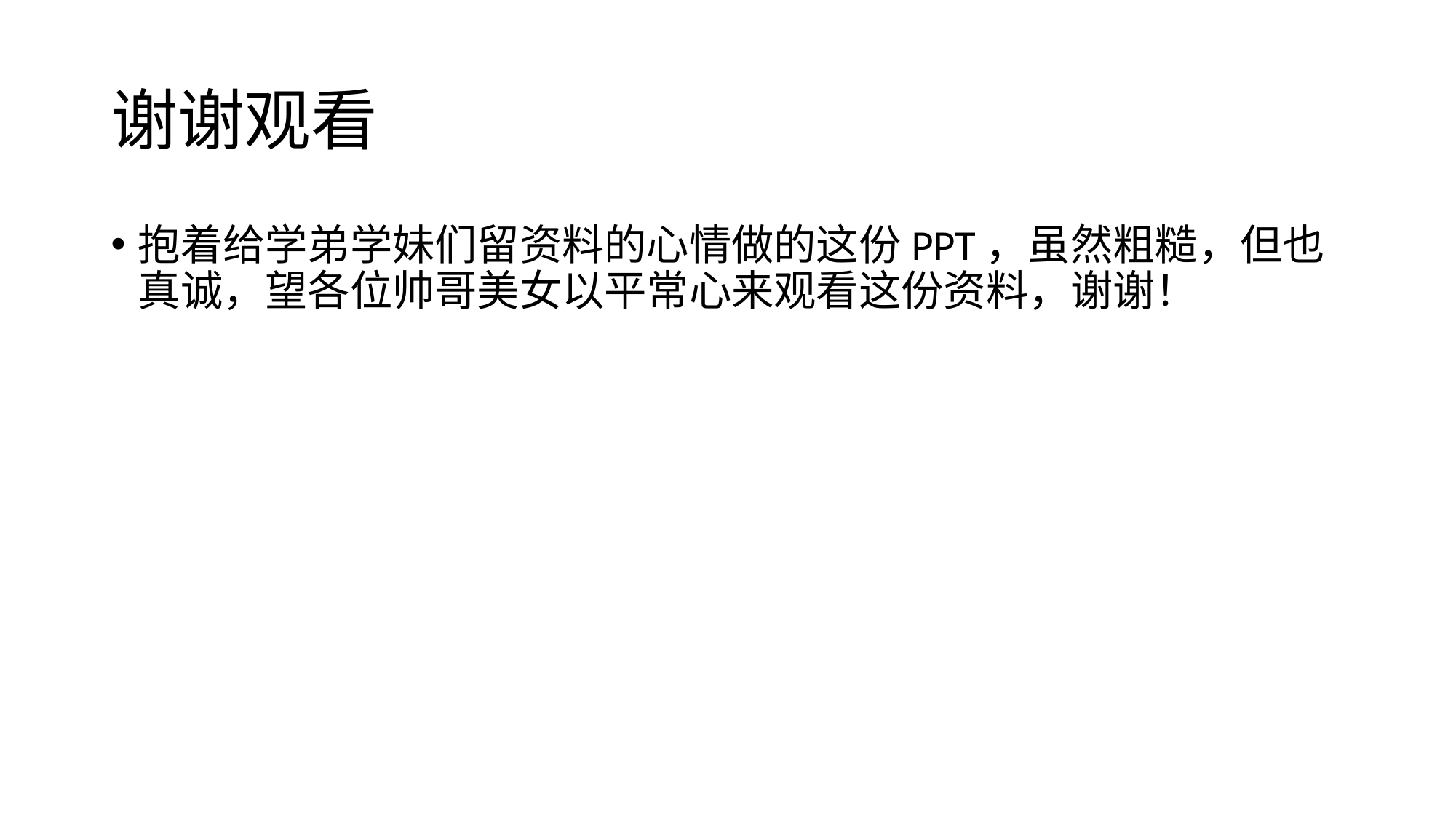

# 谢谢观看
抱着给学弟学妹们留资料的心情做的这份PPT，虽然粗糙，但也真诚，望各位帅哥美女以平常心来观看这份资料，谢谢！